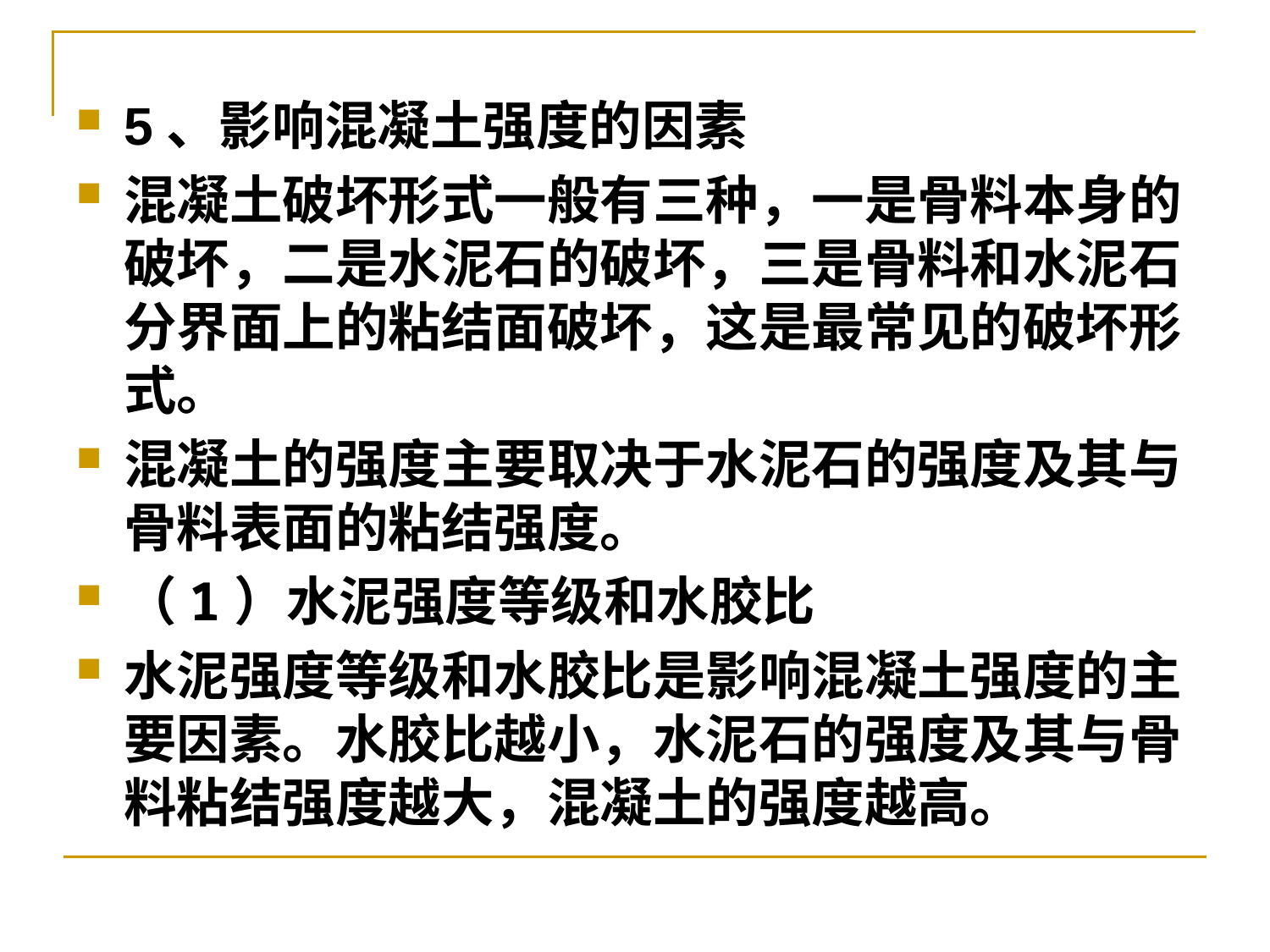

5、影响混凝土强度的因素
混凝土破坏形式一般有三种，一是骨料本身的破坏，二是水泥石的破坏，三是骨料和水泥石分界面上的粘结面破坏，这是最常见的破坏形式。
混凝土的强度主要取决于水泥石的强度及其与骨料表面的粘结强度。
（1）水泥强度等级和水胶比
水泥强度等级和水胶比是影响混凝土强度的主要因素。水胶比越小，水泥石的强度及其与骨料粘结强度越大，混凝土的强度越高。